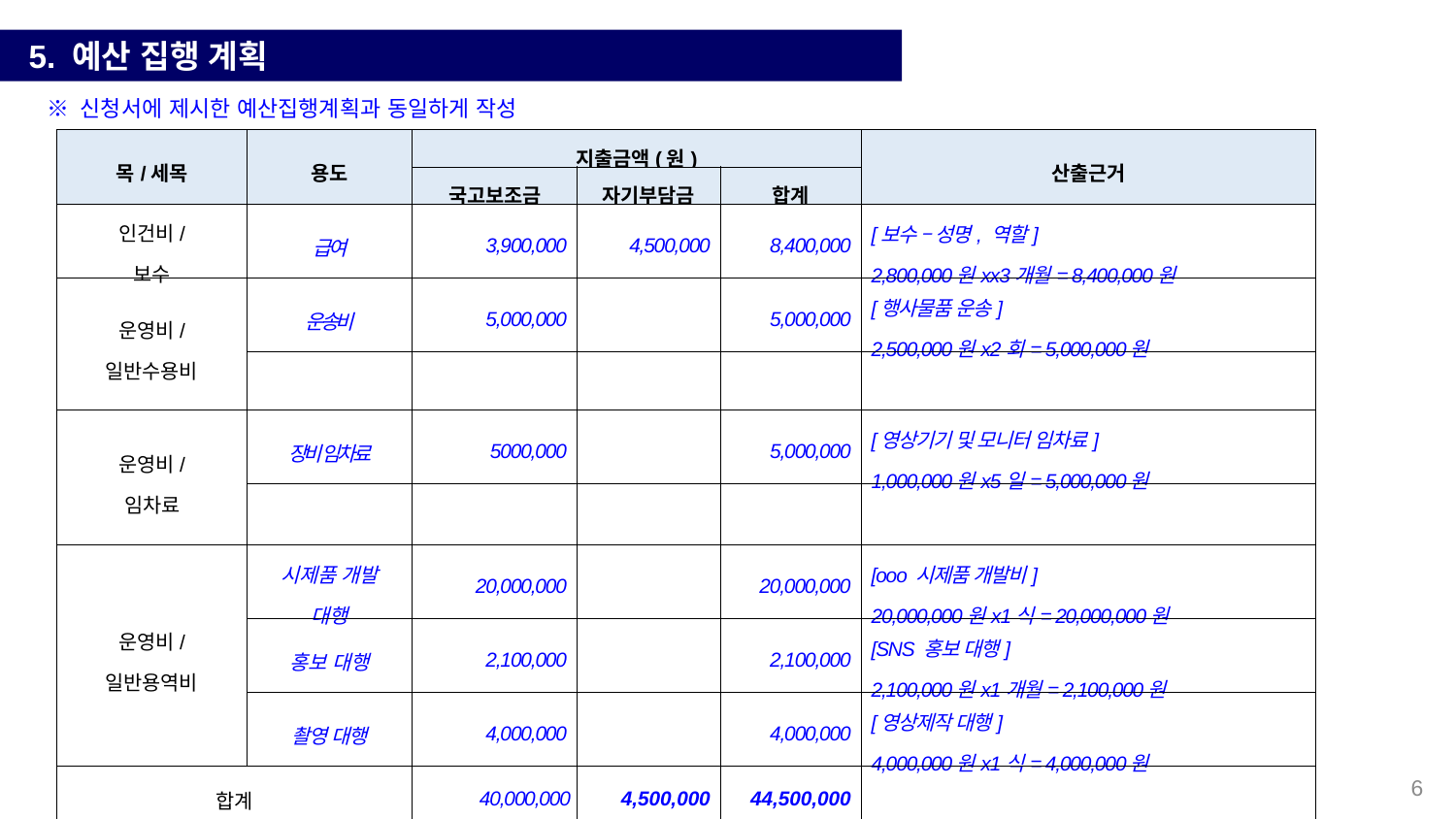

5. 예산 집행 계획
※ 신청서에 제시한 예산집행계획과 동일하게 작성
| 목/세목 | 용도 | 지출금액(원) |  |  | 산출근거 |
| --- | --- | --- | --- | --- | --- |
|  |  | 국고보조금 | 자기부담금 | 합계 |  |
| 인건비/ 보수 | 급여 | 3,900,000 | 4,500,000 | 8,400,000 | [보수 – 성명, 역할] 2,800,000원xx3개월= 8,400,000원 |
| 운영비/ 일반수용비 | 운송비 | 5,000,000 |  | 5,000,000 | [행사물품 운송] 2,500,000원x2회= 5,000,000원 |
|  |  |  |  |  |  |
| 운영비/ 임차료 | 장비 임차료 | 5000,000 |  | 5,000,000 | [영상기기 및 모니터 임차료] 1,000,000원x5일= 5,000,000원 |
|  |  |  |  |  |  |
| 운영비/ 일반용역비 | 시제품 개발 대행 | 20,000,000 |  | 20,000,000 | [ooo 시제품 개발비] 20,000,000원x1식= 20,000,000원 |
|  | 홍보 대행 | 2,100,000 |  | 2,100,000 | [SNS 홍보 대행] 2,100,000원x1개월= 2,100,000원 |
|  | 촬영 대행 | 4,000,000 |  | 4,000,000 | [영상제작 대행] 4,000,000원x1식= 4,000,000원 |
| 합계 |  | 40,000,000 | 4,500,000 | 44,500,000 |  |
6